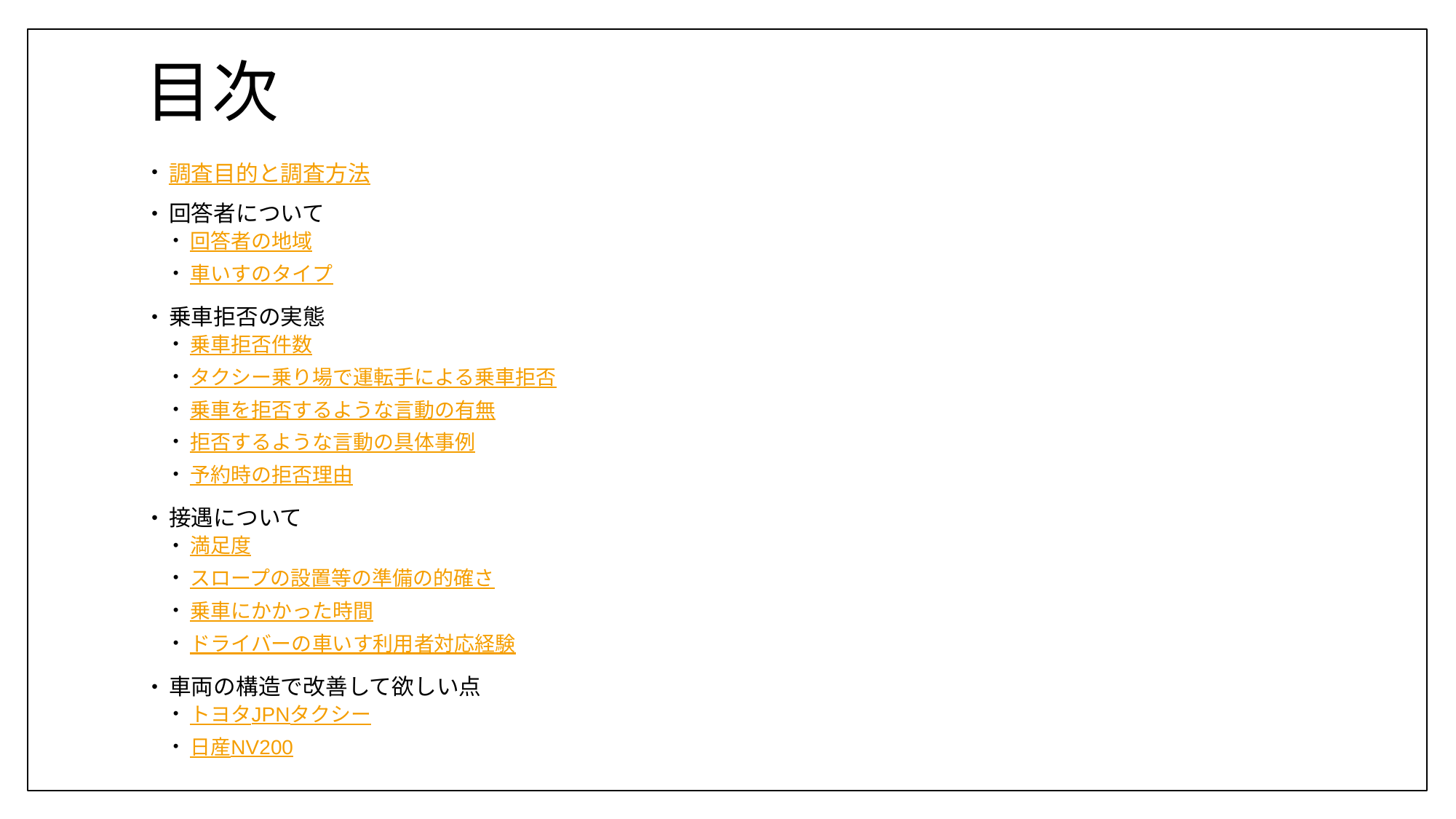

# 目次
調査目的と調査方法
回答者について
回答者の地域
車いすのタイプ
乗車拒否の実態
乗車拒否件数
タクシー乗り場で運転手による乗車拒否
乗車を拒否するような言動の有無
拒否するような言動の具体事例
予約時の拒否理由
接遇について
満足度
スロープの設置等の準備の的確さ
乗車にかかった時間
ドライバーの車いす利用者対応経験
車両の構造で改善して欲しい点
トヨタJPNタクシー
日産NV200